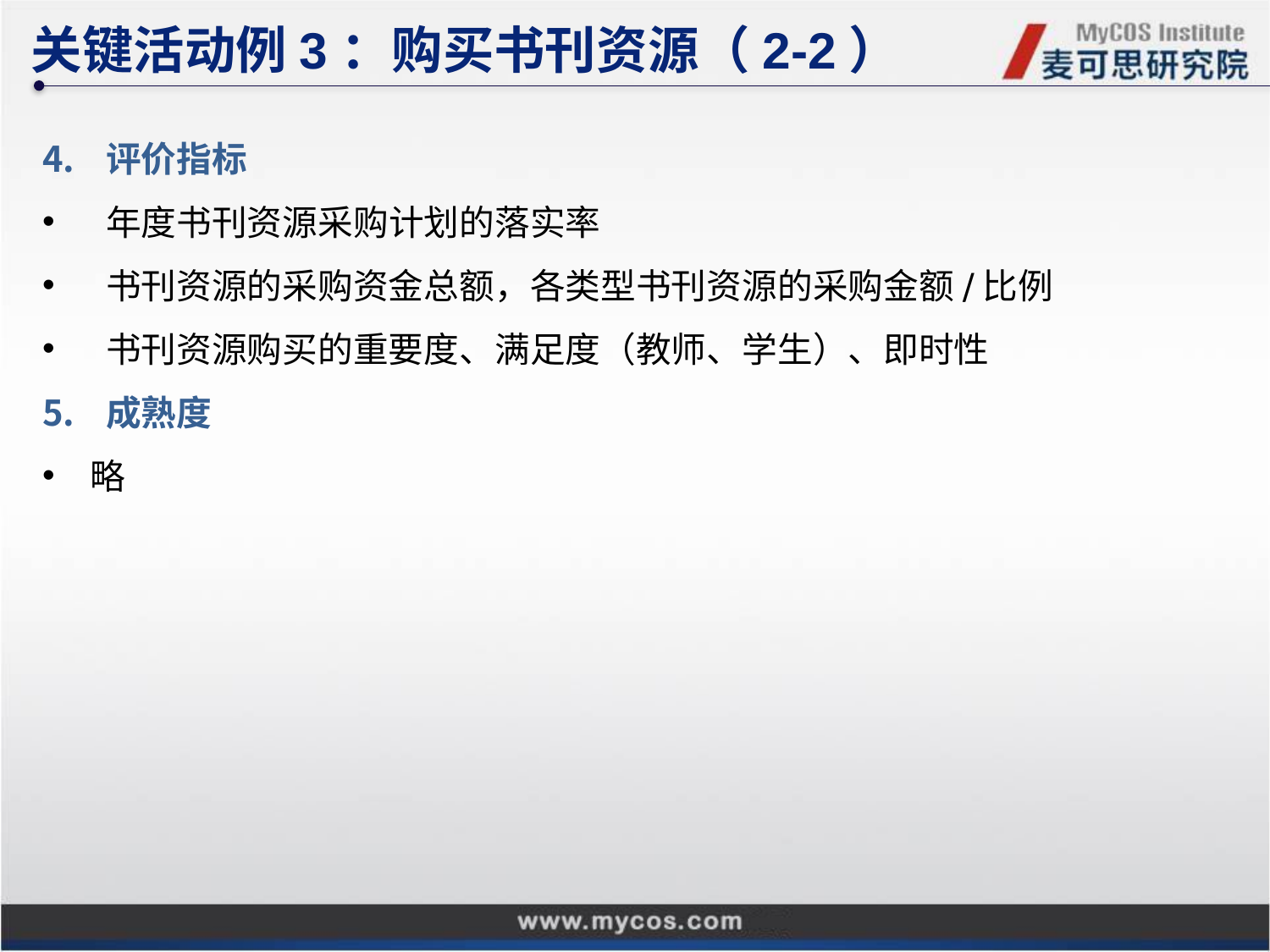

关键活动例3：购买书刊资源（2-2）
评价指标
年度书刊资源采购计划的落实率
书刊资源的采购资金总额，各类型书刊资源的采购金额/比例
书刊资源购买的重要度、满足度（教师、学生）、即时性
成熟度
略